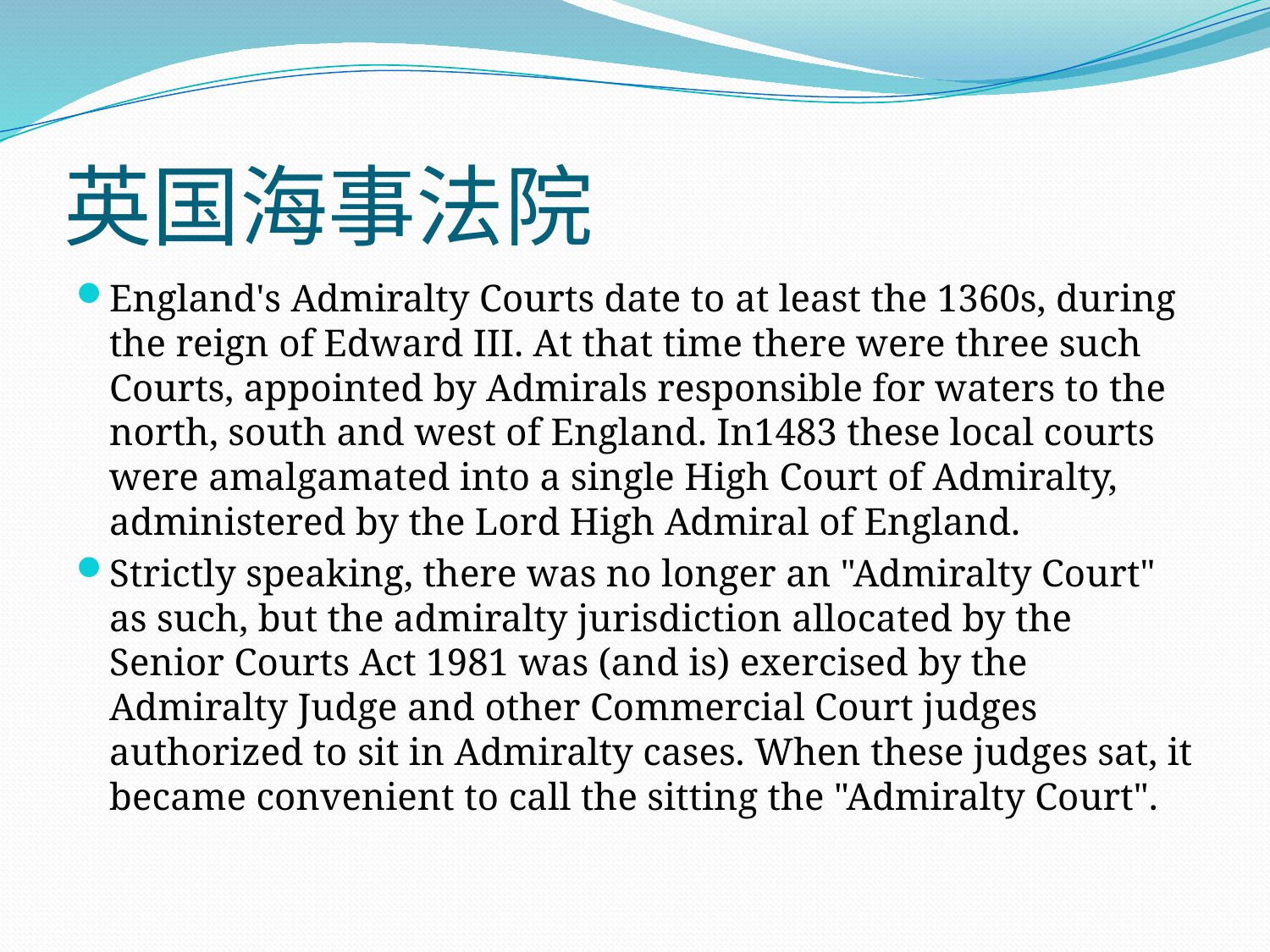

# 英国海事法院
England's Admiralty Courts date to at least the 1360s, during the reign of Edward III. At that time there were three such Courts, appointed by Admirals responsible for waters to the north, south and west of England. In1483 these local courts were amalgamated into a single High Court of Admiralty, administered by the Lord High Admiral of England.
Strictly speaking, there was no longer an "Admiralty Court" as such, but the admiralty jurisdiction allocated by the Senior Courts Act 1981 was (and is) exercised by the Admiralty Judge and other Commercial Court judges authorized to sit in Admiralty cases. When these judges sat, it became convenient to call the sitting the "Admiralty Court".